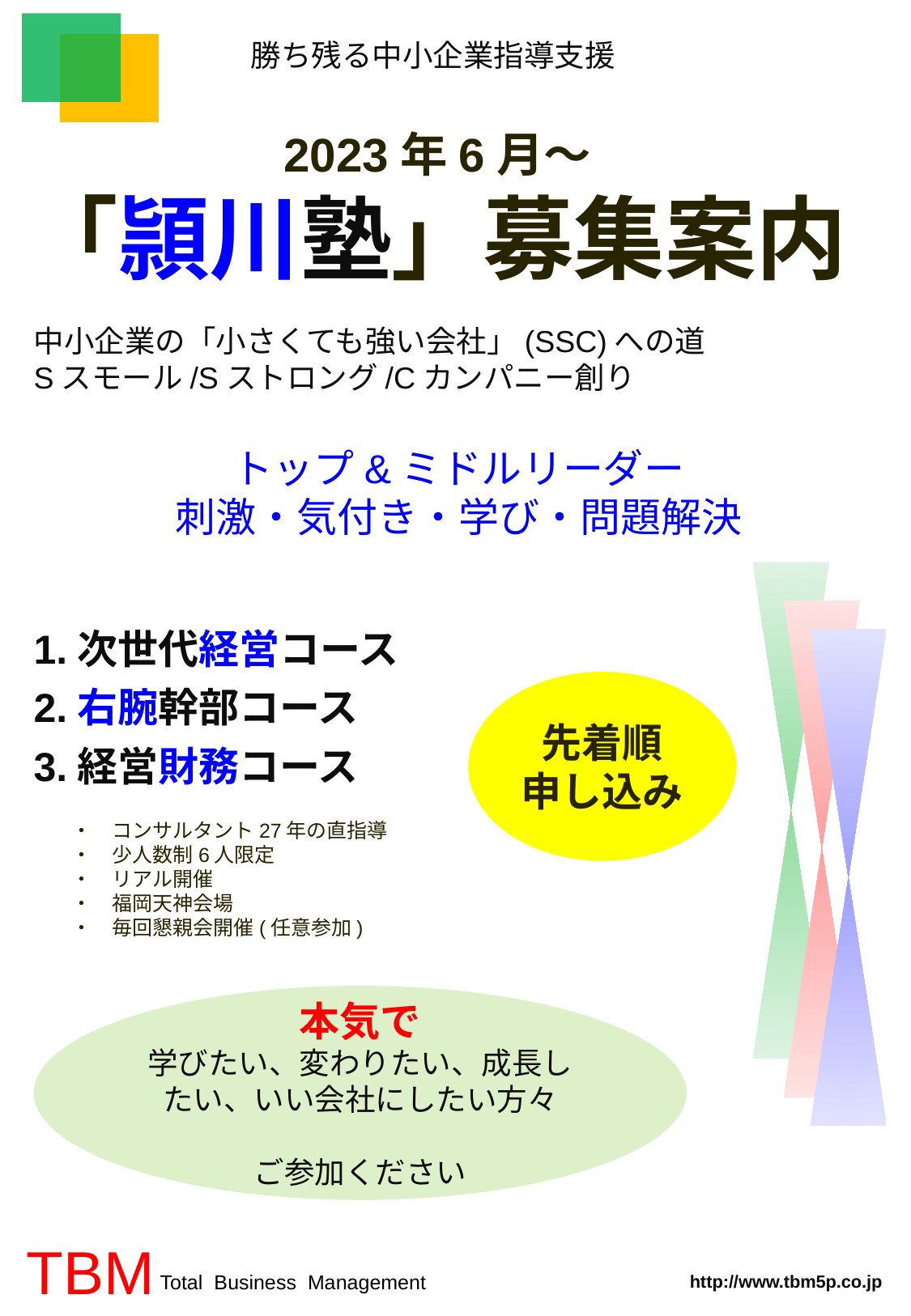

勝ち残る中小企業指導支援

2023年6月～
「頴川塾」募集案内
中小企業の「小さくても強い会社」(SSC)への道
Sスモール/Sストロング/Cカンパニー創り

トップ&ミドルリーダー
刺激・気付き・学び・問題解決

1.次世代経営コース
2.右腕幹部コース
3.経営財務コース

・　コンサルタント27年の直指導
・　少人数制6人限定
・　リアル開催
・　福岡天神会場
・　毎回懇親会開催(任意参加)

先着順
申し込み
本気で
学びたい、変わりたい、成長したい、いい会社にしたい方々

ご参加ください
TBM
Total  Business  Management
http://www.tbm5p.co.jp